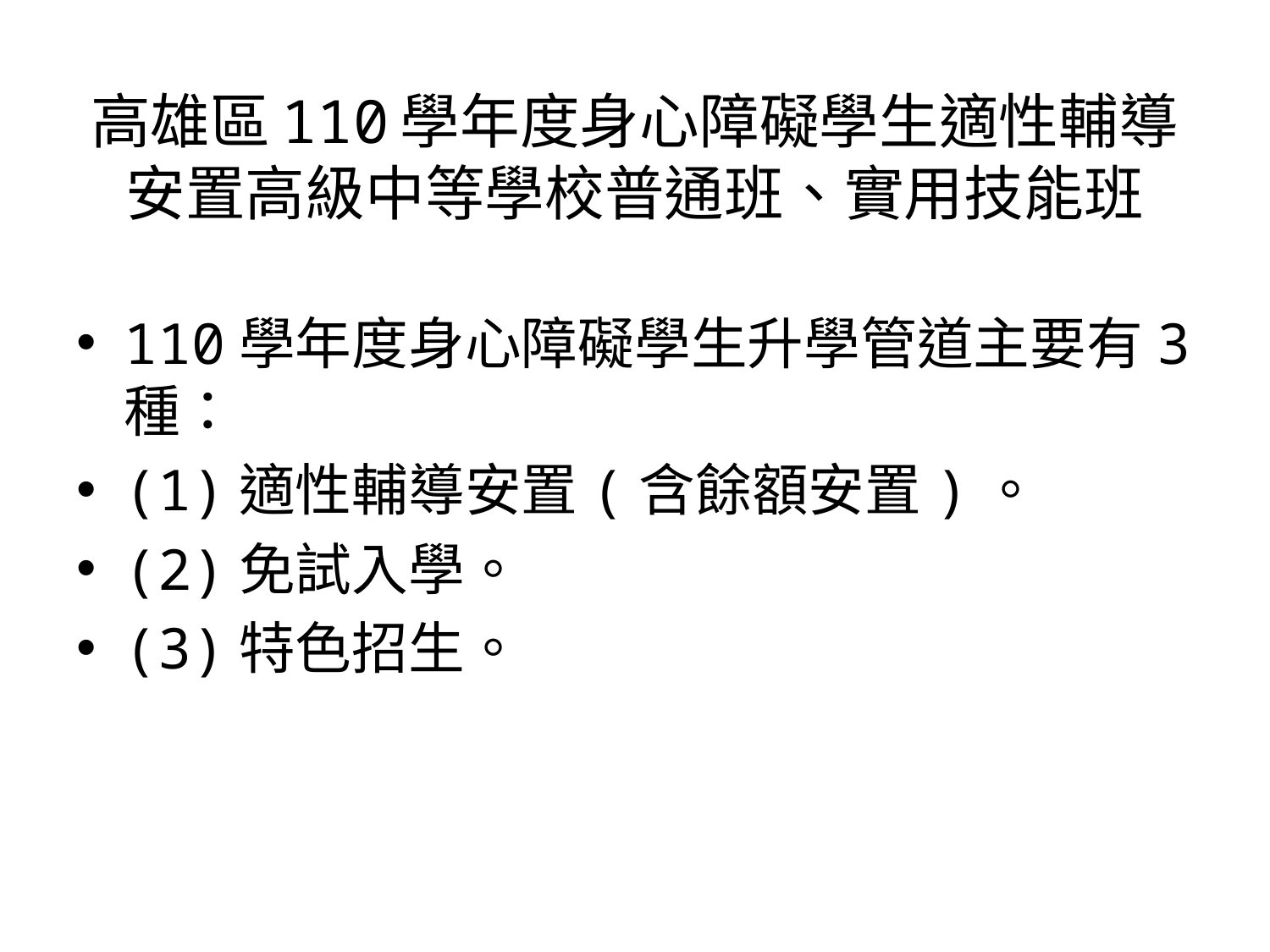

# 高雄區110學年度身心障礙學生適性輔導 安置高級中等學校普通班、實用技能班

110學年度身心障礙學生升學管道主要有3種：
(1)適性輔導安置(含餘額安置)。
(2)免試入學。
(3)特色招生。